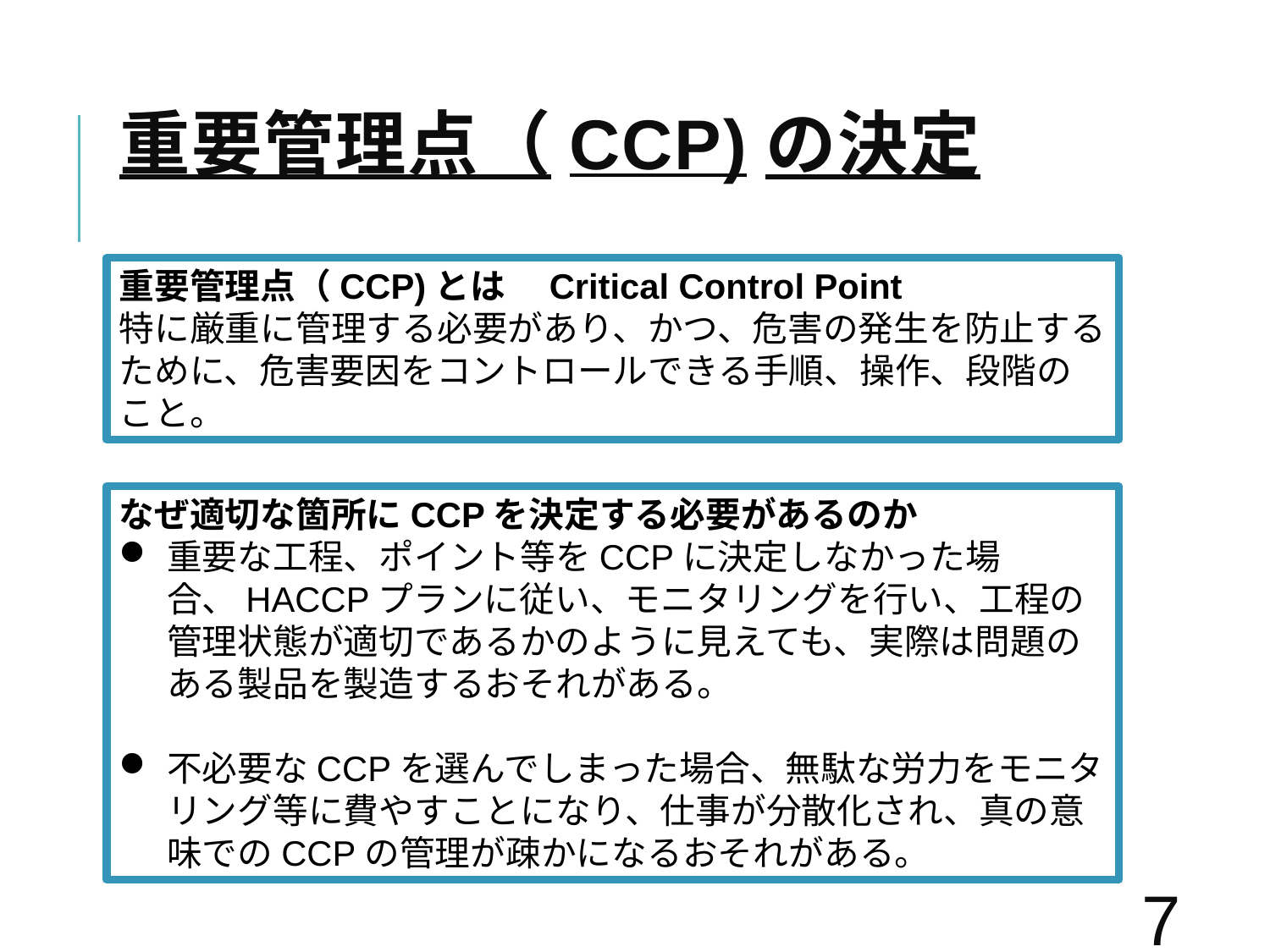

# 重要管理点（CCP)の決定
重要管理点（CCP)とは　Critical Control Point
特に厳重に管理する必要があり、かつ、危害の発生を防止するために、危害要因をコントロールできる手順、操作、段階のこと。
なぜ適切な箇所にCCPを決定する必要があるのか
重要な工程、ポイント等をCCPに決定しなかった場合、HACCPプランに従い、モニタリングを行い、工程の管理状態が適切であるかのように見えても、実際は問題のある製品を製造するおそれがある。

不必要なCCPを選んでしまった場合、無駄な労力をモニタリング等に費やすことになり、仕事が分散化され、真の意味でのCCPの管理が疎かになるおそれがある。
78